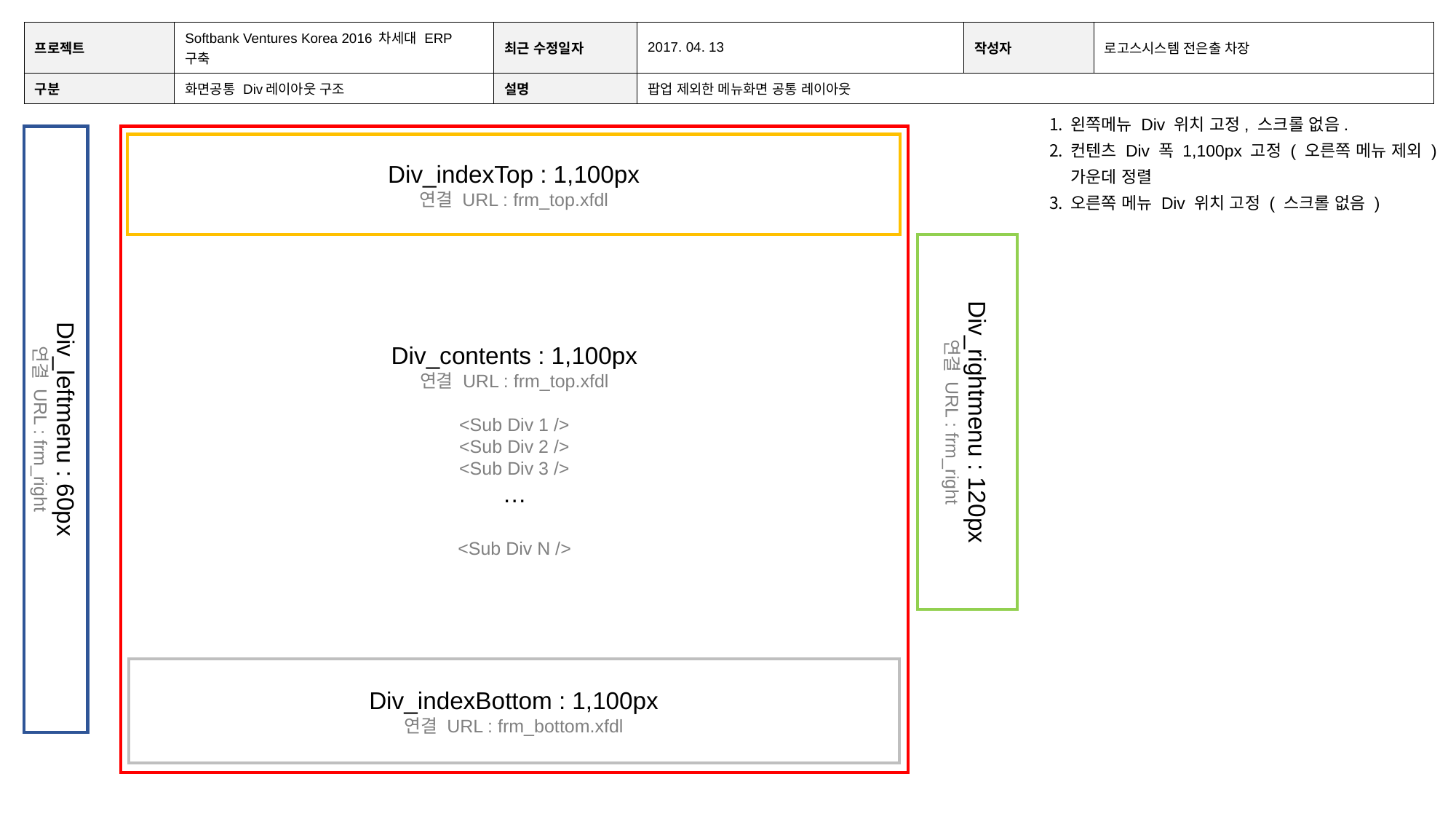

| 프로젝트 | Softbank Ventures Korea 2016 차세대 ERP 구축 | 최근 수정일자 | 2017. 04. 13 | 작성자 | 로고스시스템 전은출 차장 |
| --- | --- | --- | --- | --- | --- |
| 구분 | 화면공통 Div레이아웃 구조 | 설명 | 팝업 제외한 메뉴화면 공통 레이아웃 |  |  |
왼쪽메뉴 Div 위치 고정, 스크롤 없음.
컨텐츠 Div 폭 1,100px 고정 ( 오른쪽 메뉴 제외 )
가운데 정렬
오른쪽 메뉴 Div 위치 고정 ( 스크롤 없음 )
Div_contents : 1,100px
연결 URL : frm_top.xfdl

<Sub Div 1 />
<Sub Div 2 />
<Sub Div 3 />
…

<Sub Div N />
Div_indexTop : 1,100px
연결 URL : frm_top.xfdl
Div_rightmenu : 120px
연결 URL : frm_right
Div_leftmenu : 60px
연결 URL : frm_right
Div_indexBottom : 1,100px
연결 URL : frm_bottom.xfdl